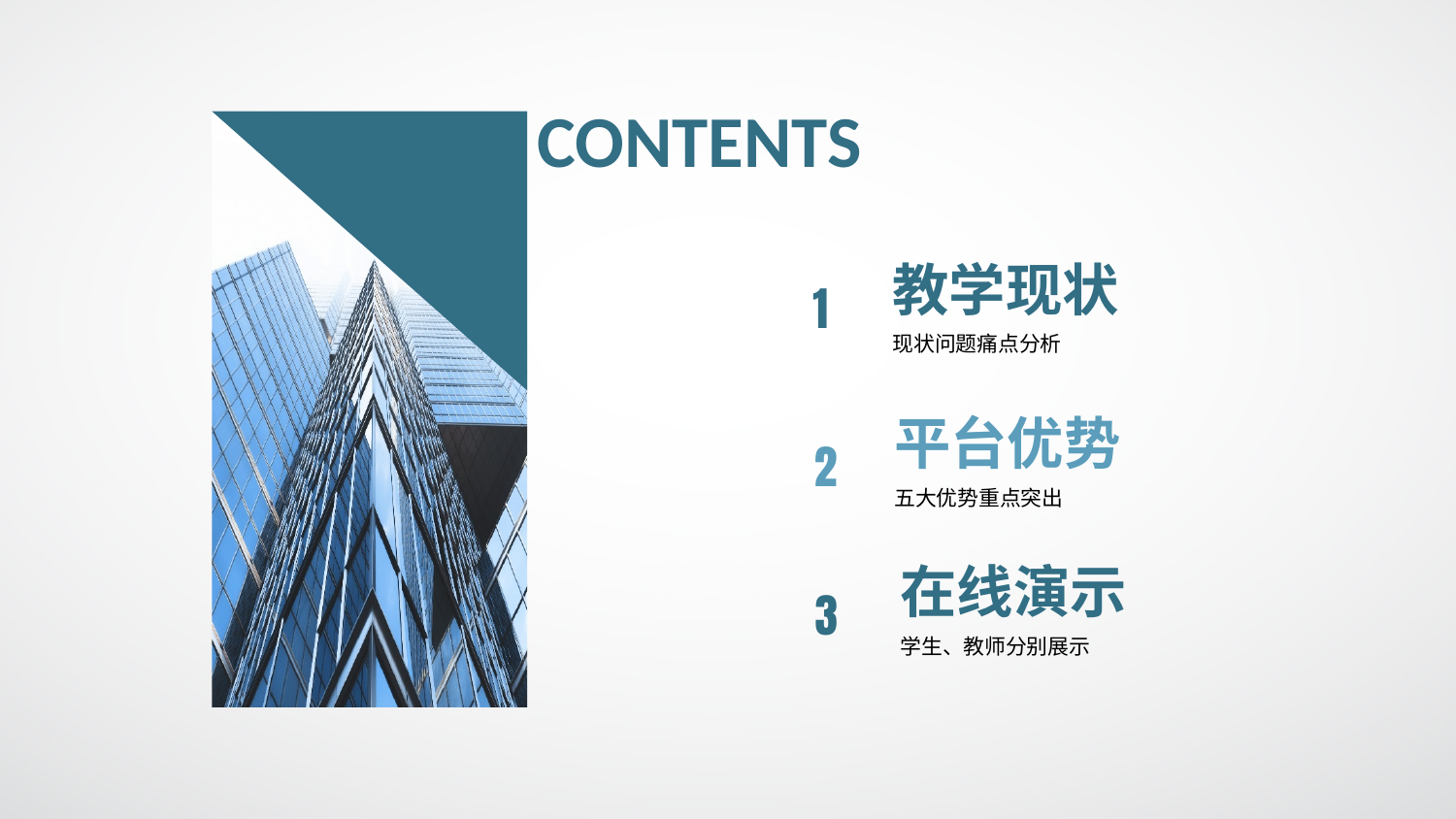

CONTENTS
1
教学现状
现状问题痛点分析
2
平台优势
五大优势重点突出
3
在线演示
学生、教师分别展示